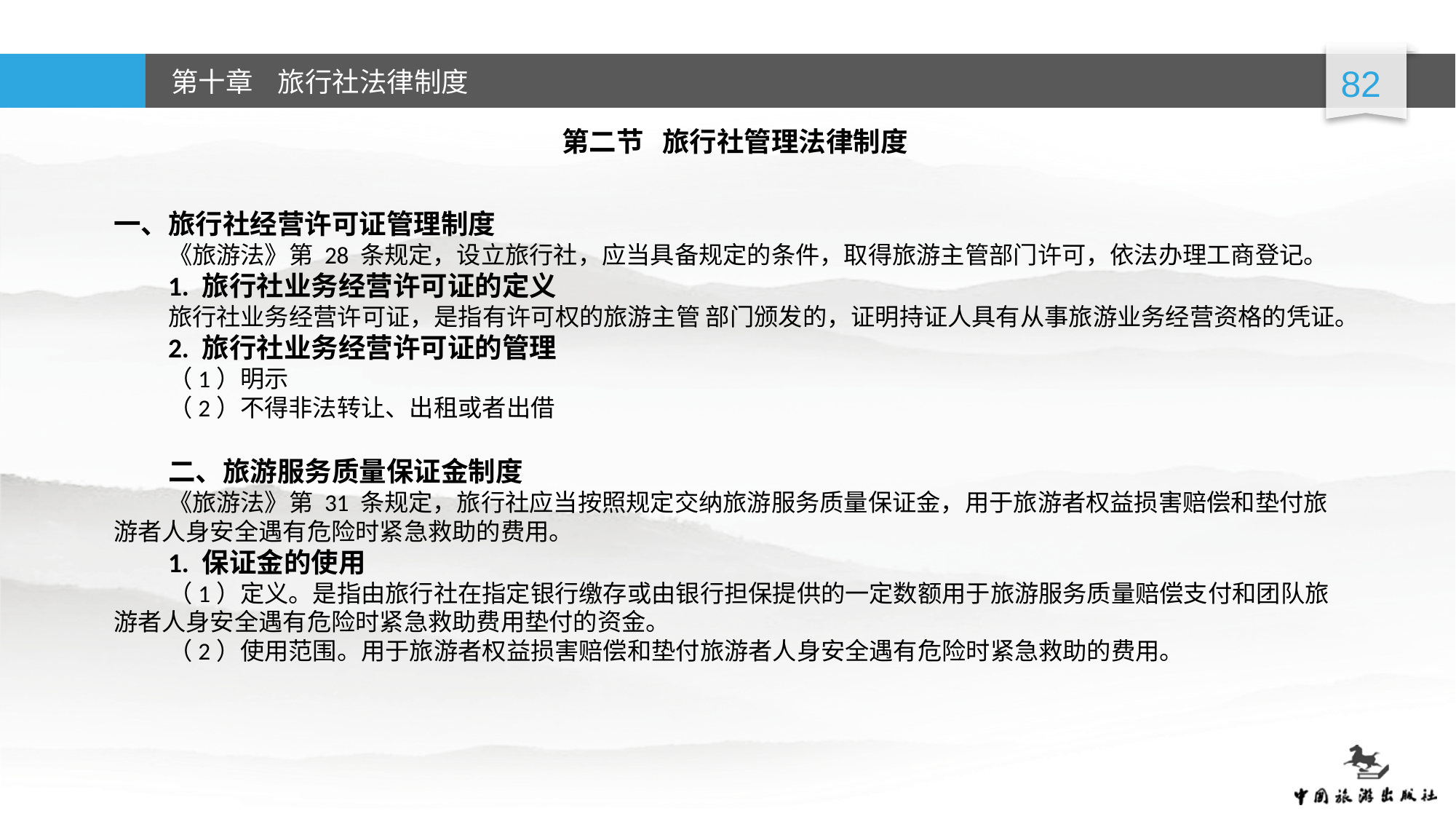

第二节   旅行社管理法律制度
一、旅行社经营许可证管理制度
《旅游法》第 28 条规定，设立旅行社，应当具备规定的条件，取得旅游主管部门许可，依法办理工商登记。
1. 旅行社业务经营许可证的定义
旅行社业务经营许可证，是指有许可权的旅游主管 部门颁发的，证明持证人具有从事旅游业务经营资格的凭证。
2. 旅行社业务经营许可证的管理
（1）明示
（2）不得非法转让、出租或者出借

二、旅游服务质量保证金制度
《旅游法》第 31 条规定，旅行社应当按照规定交纳旅游服务质量保证金，用于旅游者权益损害赔偿和垫付旅游者人身安全遇有危险时紧急救助的费用。
1. 保证金的使用
（1）定义。是指由旅行社在指定银行缴存或由银行担保提供的一定数额用于旅游服务质量赔偿支付和团队旅游者人身安全遇有危险时紧急救助费用垫付的资金。
（2）使用范围。用于旅游者权益损害赔偿和垫付旅游者人身安全遇有危险时紧急救助的费用。